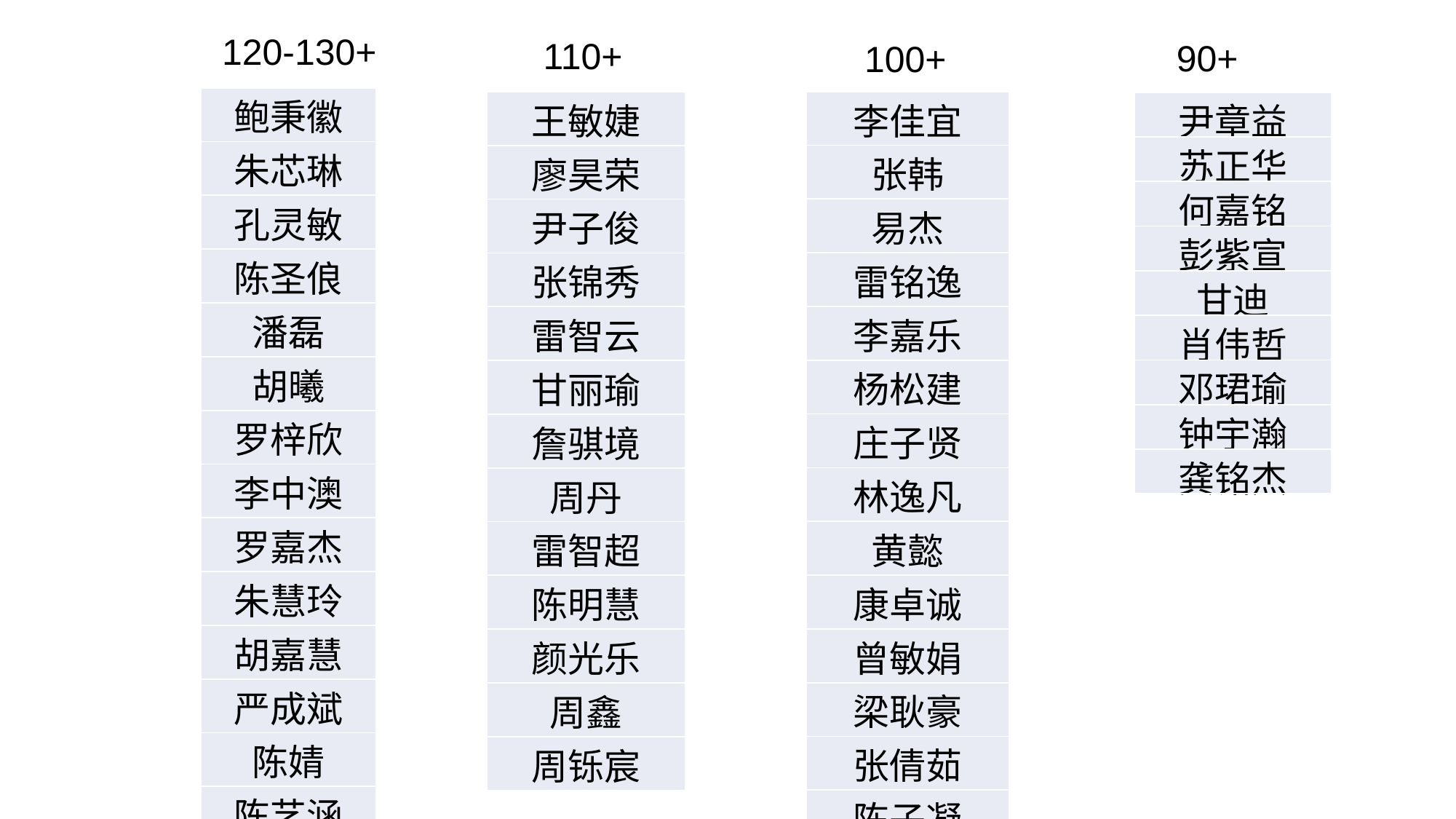

120-130+
110+
90+
100+
| 鲍秉徽 |
| --- |
| 朱芯琳 |
| 孔灵敏 |
| 陈圣俍 |
| 潘磊 |
| 胡曦 |
| 罗梓欣 |
| 李中澳 |
| 罗嘉杰 |
| 朱慧玲 |
| 胡嘉慧 |
| 严成斌 |
| 陈婧 |
| 陈艺涵 |
| 李颖镟 |
| 贺鑫淼 |
| 李佳宜 |
| --- |
| 张韩 |
| 易杰 |
| 雷铭逸 |
| 李嘉乐 |
| 杨松建 |
| 庄子贤 |
| 林逸凡 |
| 黄懿 |
| 康卓诚 |
| 曾敏娟 |
| 梁耿豪 |
| 张倩茹 |
| 陈子凝 |
| 周俊安 廖钦震 |
| 王敏婕 |
| --- |
| 廖昊荣 |
| 尹子俊 |
| 张锦秀 |
| 雷智云 |
| 甘丽瑜 |
| 詹骐境 |
| 周丹 |
| 雷智超 |
| 陈明慧 |
| 颜光乐 |
| 周鑫 |
| 周铄宸 |
| 尹章益 |
| --- |
| 苏正华 |
| 何嘉铭 |
| 彭紫宣 |
| 甘迪 |
| 肖伟哲 |
| 邓珺瑜 |
| 钟宇瀚 |
| 龚铭杰 |